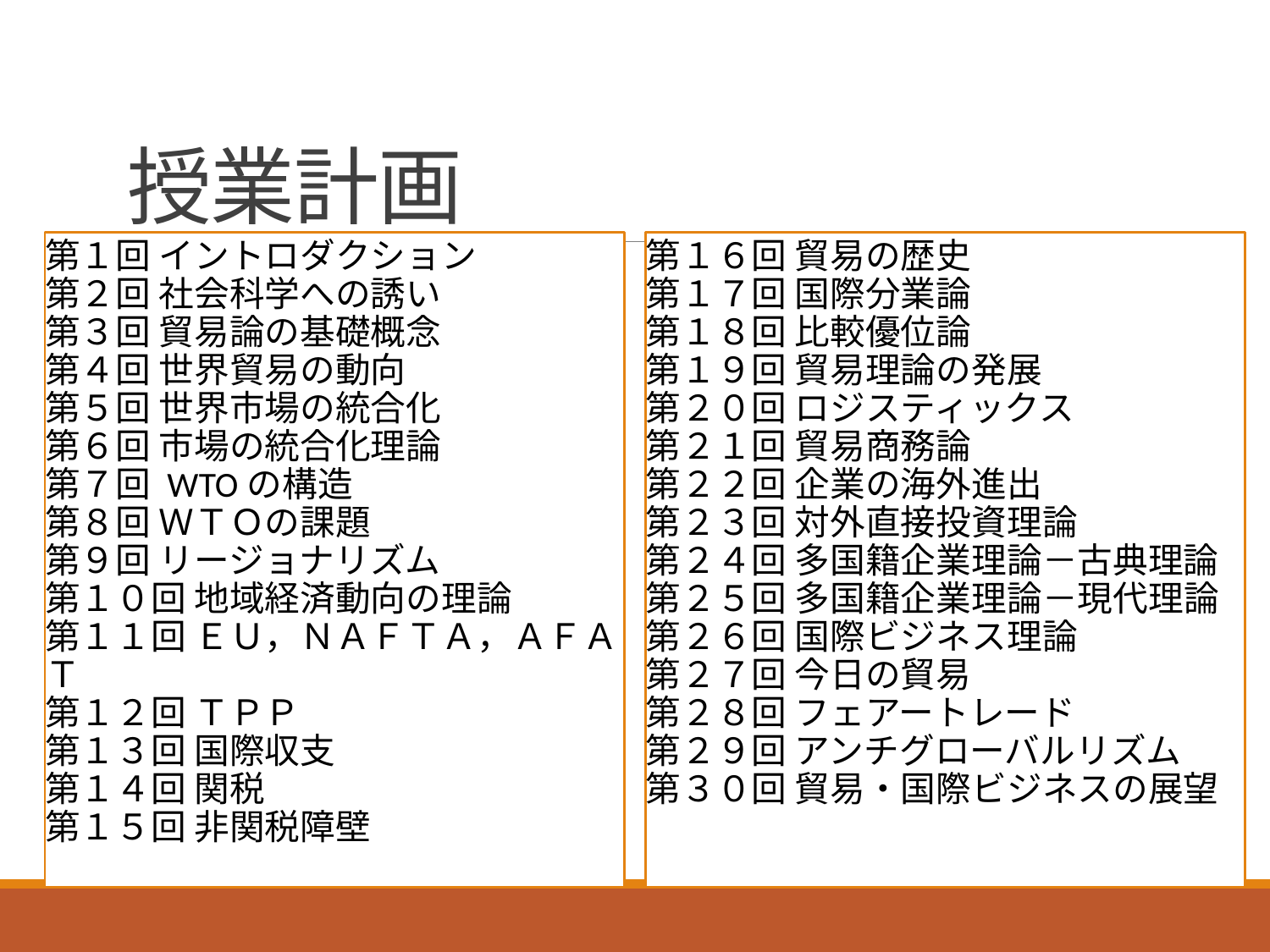

# 授業計画
第１回 イントロダクション
第２回 社会科学への誘い
第３回 貿易論の基礎概念
第４回 世界貿易の動向
第５回 世界市場の統合化
第６回 市場の統合化理論
第７回 WTOの構造
第８回 ＷＴＯの課題
第９回 リージョナリズム
第１０回 地域経済動向の理論
第１１回 ＥＵ，ＮＡＦＴＡ，ＡＦＡＴ
第１２回 ＴＰＰ
第１３回 国際収支
第１４回 関税
第１５回 非関税障壁
第１６回 貿易の歴史
第１７回 国際分業論
第１８回 比較優位論
第１９回 貿易理論の発展
第２０回 ロジスティックス
第２１回 貿易商務論
第２２回 企業の海外進出
第２３回 対外直接投資理論
第２４回 多国籍企業理論－古典理論
第２５回 多国籍企業理論－現代理論
第２６回 国際ビジネス理論
第２７回 今日の貿易
第２８回 フェアートレード
第２９回 アンチグローバルリズム
第３０回 貿易・国際ビジネスの展望